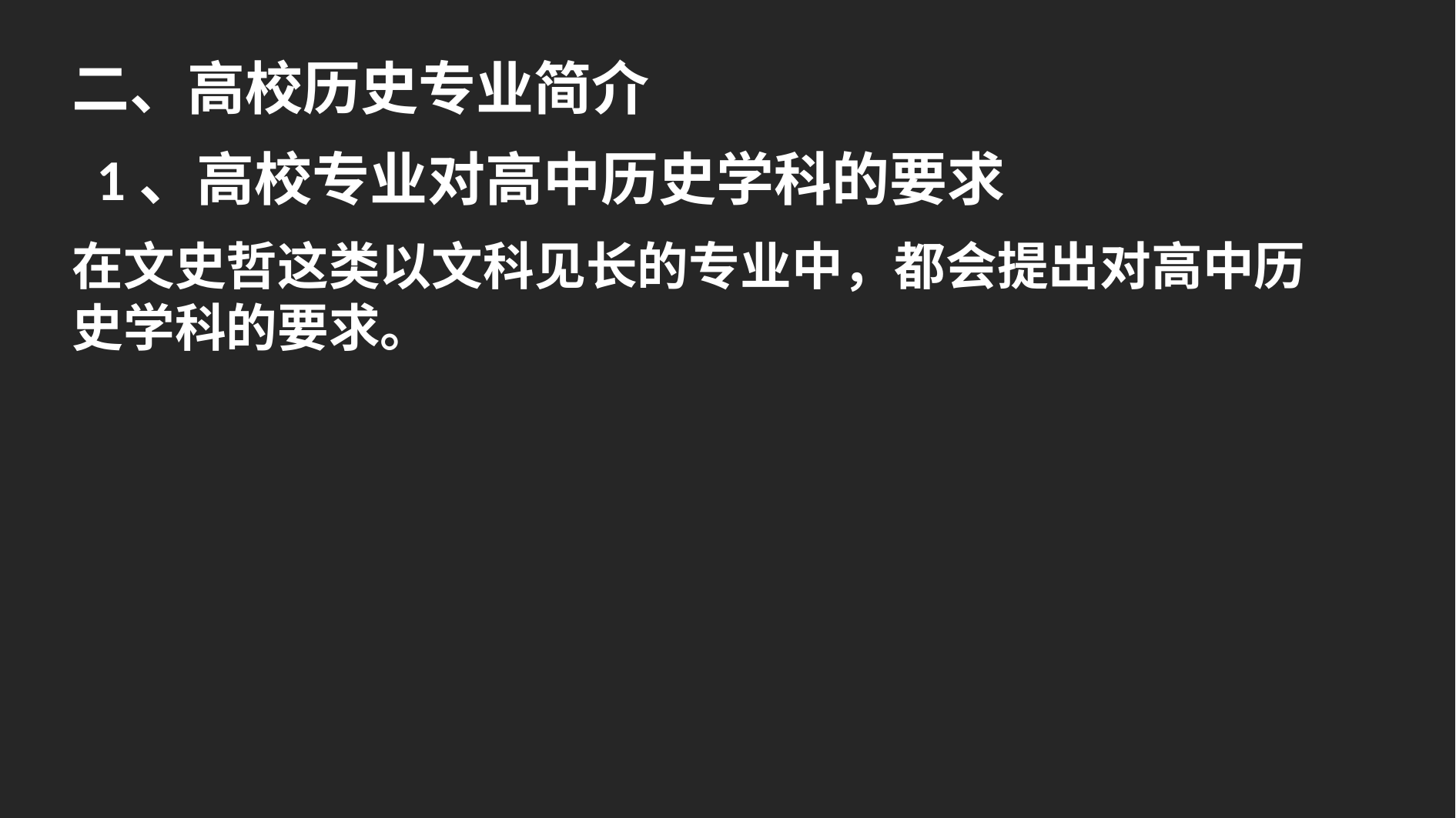

二、高校历史专业简介
1、高校专业对高中历史学科的要求
在文史哲这类以文科见长的专业中，都会提出对高中历史学科的要求。